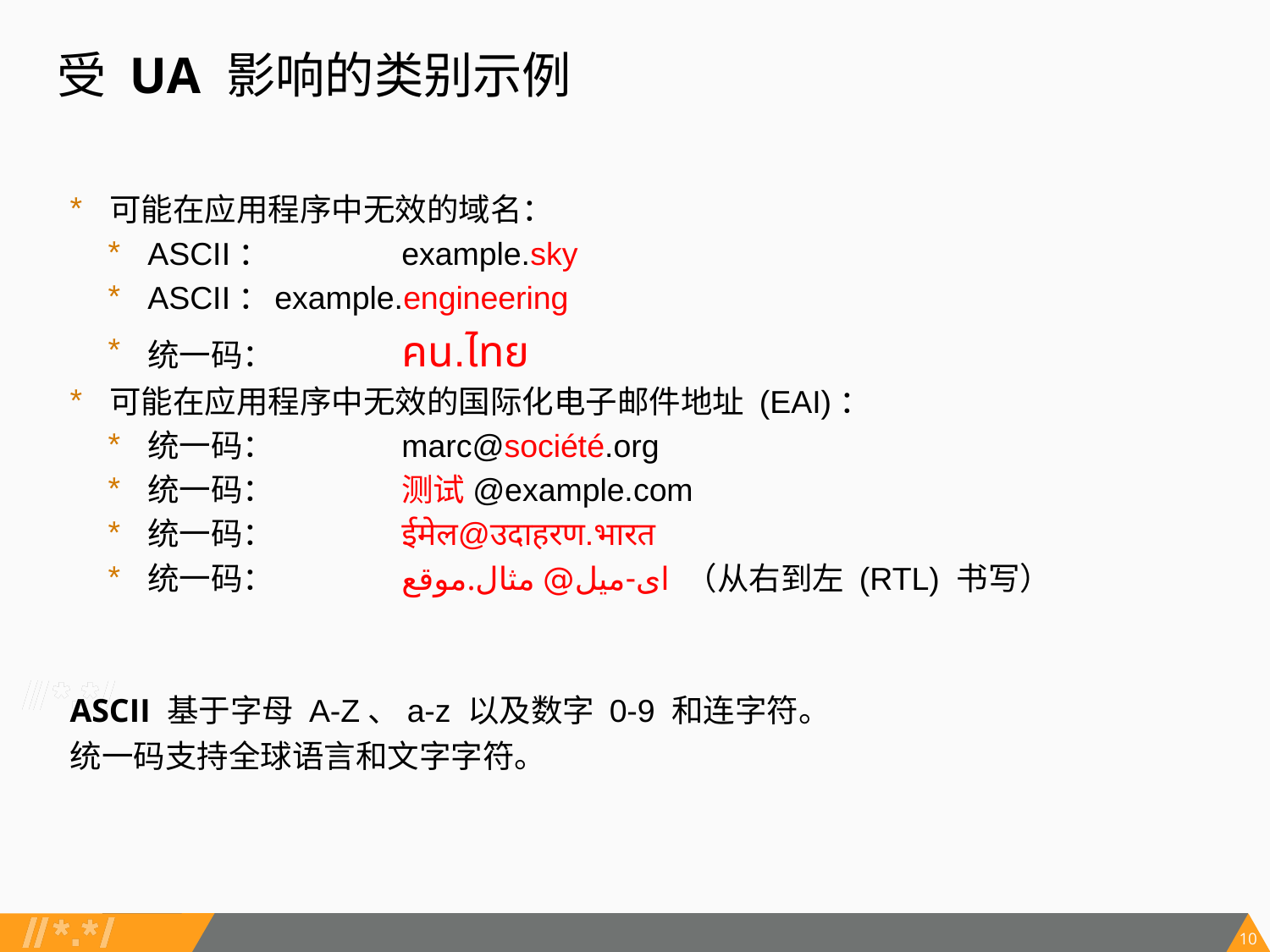

受 UA 影响的类别示例
可能在应用程序中无效的域名：
ASCII： 	example.sky
ASCII：	example.engineering
统一码：	คน.ไทย
可能在应用程序中无效的国际化电子邮件地址 (EAI)：
统一码：	marc@société.org
统一码：	测试@example.com
统一码：	ईमेल@उदाहरण.भारत
统一码： 	ای-میل@ مثال.موقع （从右到左 (RTL) 书写）

ASCII 基于字母 A-Z、a-z 以及数字 0-9 和连字符。
统一码支持全球语言和文字字符。